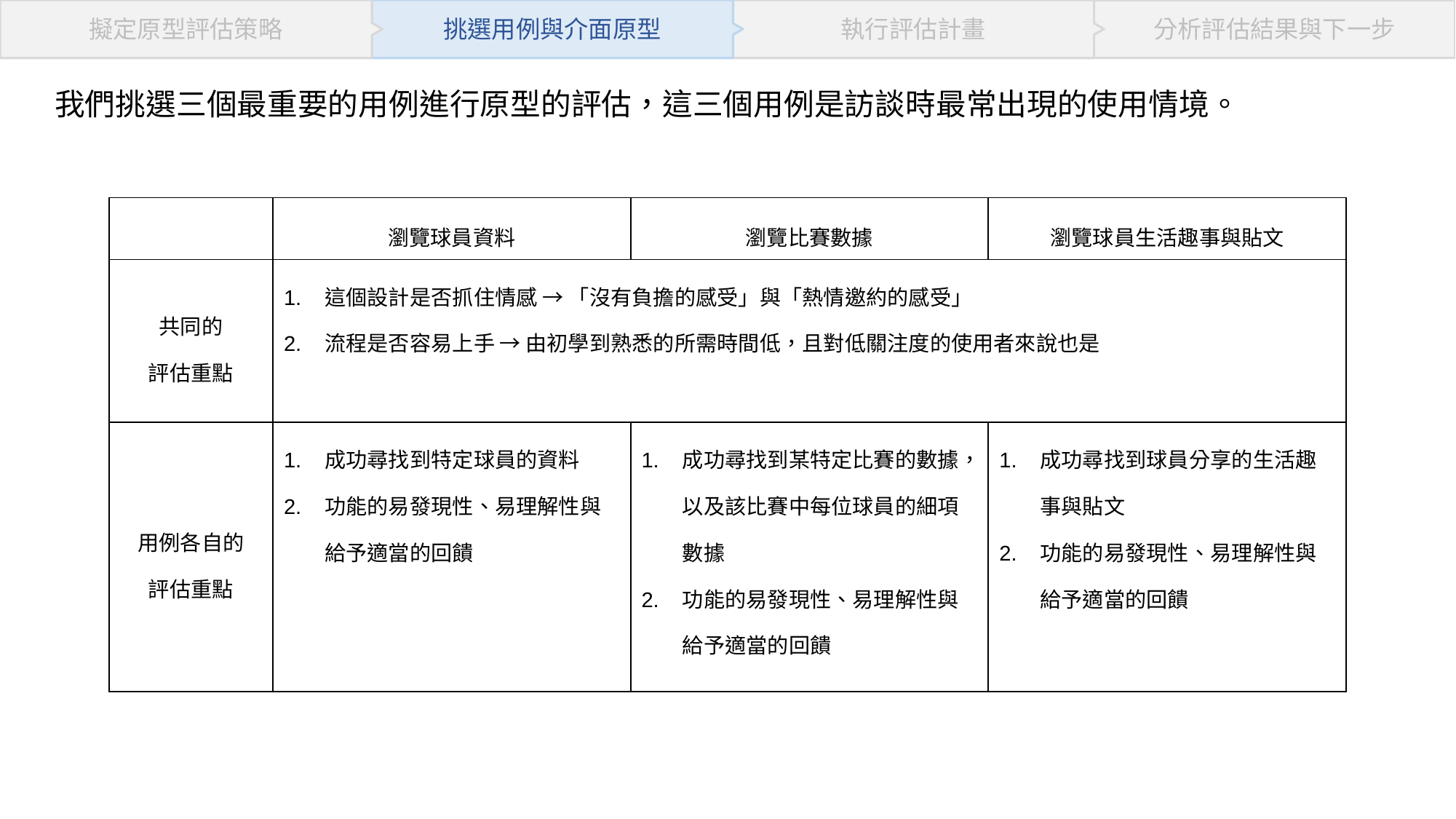

執行評估計畫

分析評估結果與下一步

挑選用例與介面原型
擬定原型評估策略
我們挑選三個最重要的用例進行原型的評估，這三個用例是訪談時最常出現的使用情境。
|  | 瀏覽球員資料 | 瀏覽比賽數據 | 瀏覽球員生活趣事與貼文 |
| --- | --- | --- | --- |
| 共同的 評估重點 | 這個設計是否抓住情感 → 「沒有負擔的感受」與「熱情邀約的感受」 流程是否容易上手 → 由初學到熟悉的所需時間低，且對低關注度的使用者來說也是 |  |  |
| 用例各自的 評估重點 | 成功尋找到特定球員的資料 功能的易發現性、易理解性與給予適當的回饋 | 成功尋找到某特定比賽的數據，以及該比賽中每位球員的細項數據 功能的易發現性、易理解性與給予適當的回饋 | 成功尋找到球員分享的生活趣事與貼文 功能的易發現性、易理解性與給予適當的回饋 |